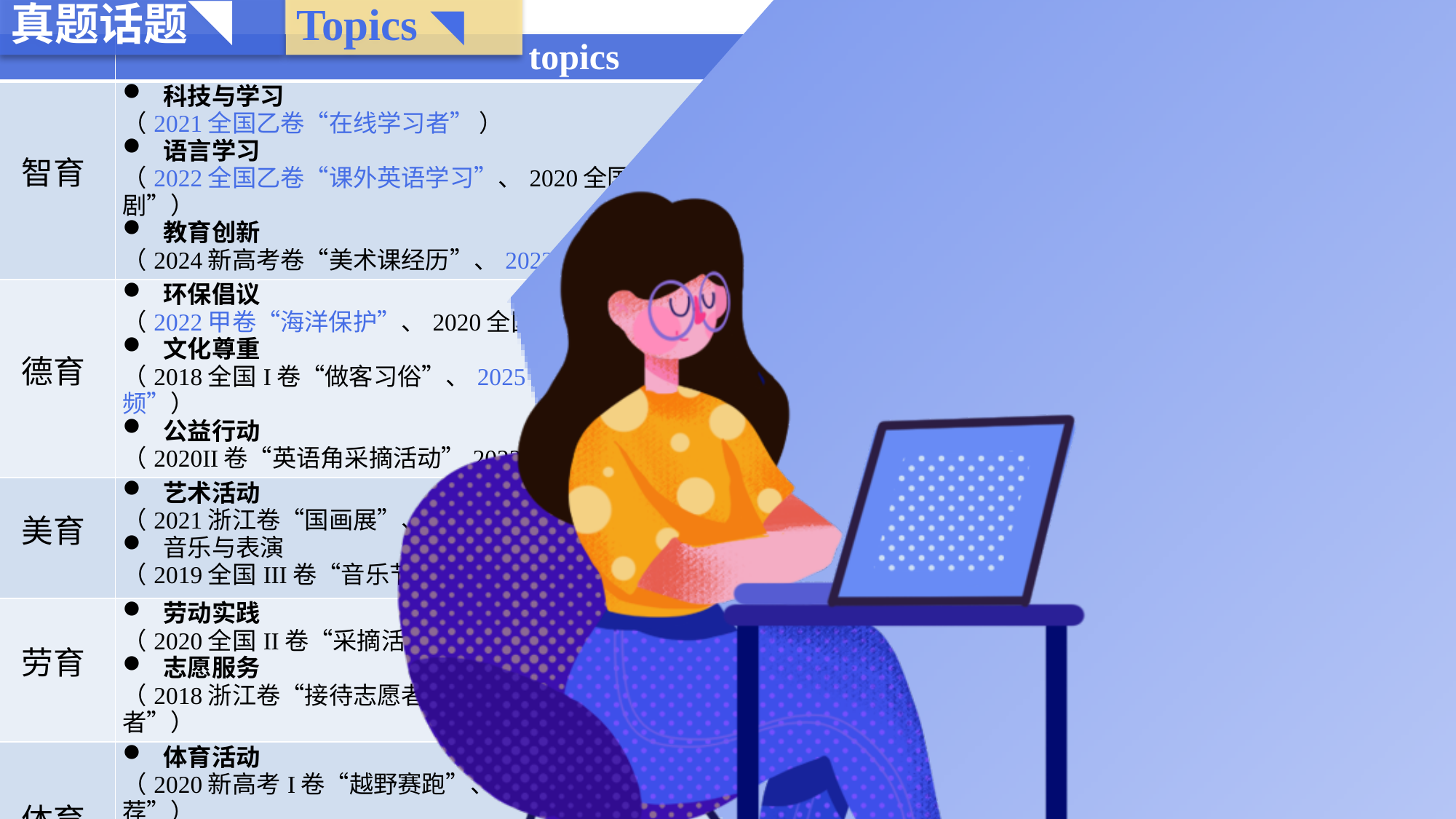

真题话题◥
Topics ◥
|  | topics | focus | styles |
| --- | --- | --- | --- |
| 智育 | 科技与学习 （2021全国乙卷“在线学习者” ） 语言学习 （2022全国乙卷“课外英语学习”、2020全国III卷“改编短剧”） 教育创新 （2024新高考卷“美术课经历”、2022浙江卷“小组学习室”） | 学校生活 分析科技对学习的影响 （利弊对比）。 探讨学习方法 （调查结果分析）。 | 建议信 咨询信 投稿 告知信 演讲稿 |
| 德育 | 环保倡议 （2022甲卷“海洋保护”、2020全国I卷“尊敬的人”） 文化尊重 （2018全国I卷“做客习俗”、2025浙江1月“校园内拍短视频”） 公益行动 （2020II卷“英语角采摘活动”2023北京卷“绿色北京社团”） | 社会问题 聚焦社会问题/现象 （如环保、文化差异）。 强调责任意识与价值观表达 学校生活 强调责任意识与价值观表达 | 倡议书 建议信 感谢信 告知信 演讲稿 |
| 美育 | 艺术活动 （2021浙江卷“国画展”、2023天津卷“Chinese workshop”） 音乐与表演 （2019全国III卷“音乐节”、2023全国乙卷“假期学技能”） | 艺术与审美 培养艺术鉴赏能力 （展览报道、音乐节邀请）。 鼓励文化输出（如书法、传统手工艺）。 | 报道 邀请信 申请 投稿 |
| 劳育 | 劳动实践 （2020全国II卷“采摘活动”、2023浙江卷“植物认知活动”） 志愿服务 （2018浙江卷“接待志愿者”、2019全国I卷“美术馆志愿者”） | 劳动与实践 强调实践能力（活动过程描述）。 培养社会服务意识 | 申请信 报道 告知信 |
| 体育 | 体育活动 （2020新高考I卷“越野赛跑”、2024浙江卷“课间运动推荐”） 健康生活 （2018全国III卷“学校体育设施”、2019全国II卷“排球比赛”） | 体育与健康 提倡健康生活方式 （运动倡议、活动报道）。 描述活动（过程、感受）。 | 倡议书 推荐信 报道 通知 |